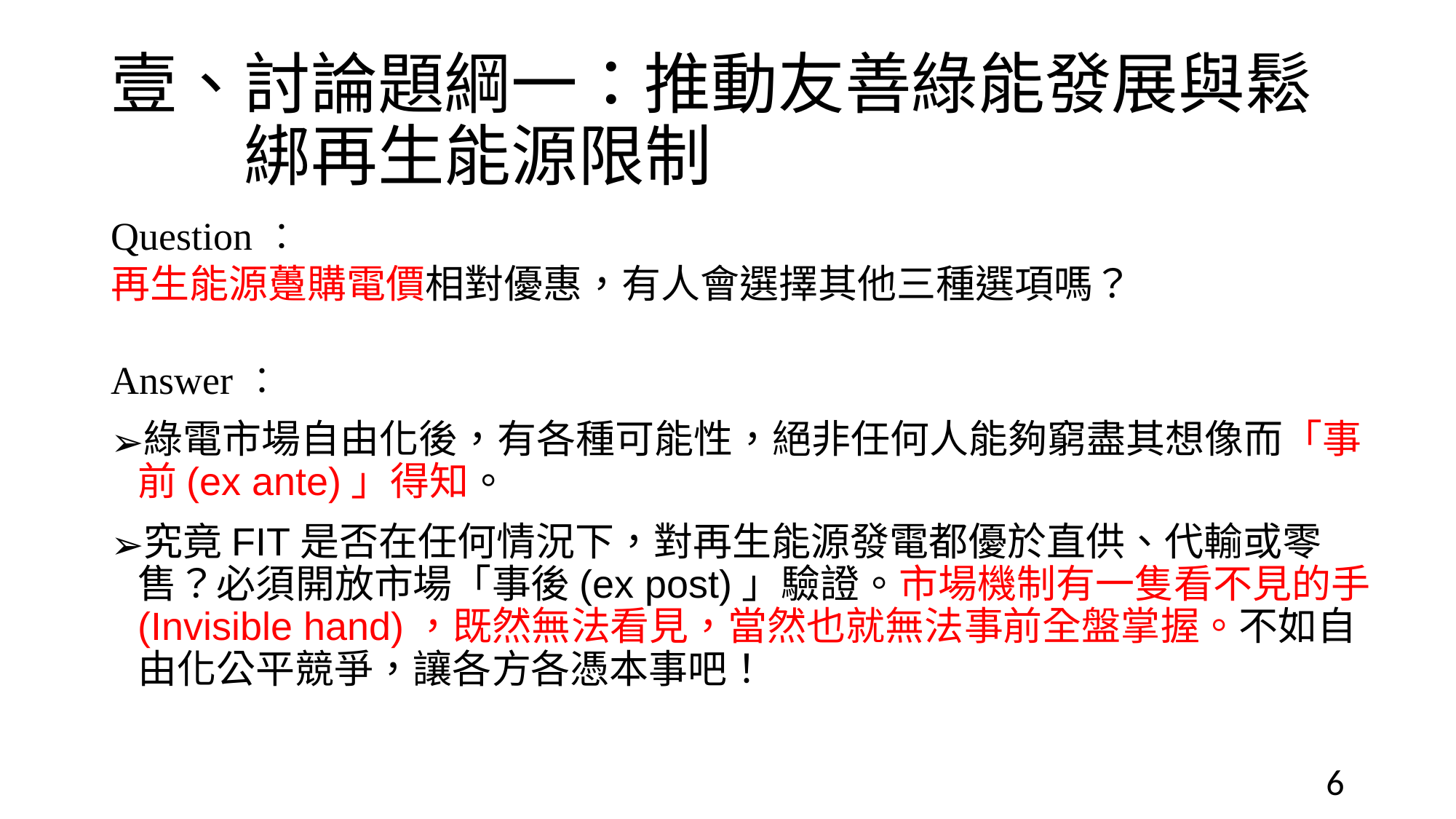

# 壹、討論題綱一：推動友善綠能發展與鬆 　　綁再生能源限制
Question：
再生能源躉購電價相對優惠，有人會選擇其他三種選項嗎？

Answer：
綠電市場自由化後，有各種可能性，絕非任何人能夠窮盡其想像而「事前(ex ante)」得知。
究竟FIT是否在任何情況下，對再生能源發電都優於直供、代輸或零售？必須開放市場「事後(ex post)」驗證。市場機制有一隻看不見的手(Invisible hand)，既然無法看見，當然也就無法事前全盤掌握。不如自由化公平競爭，讓各方各憑本事吧！
6